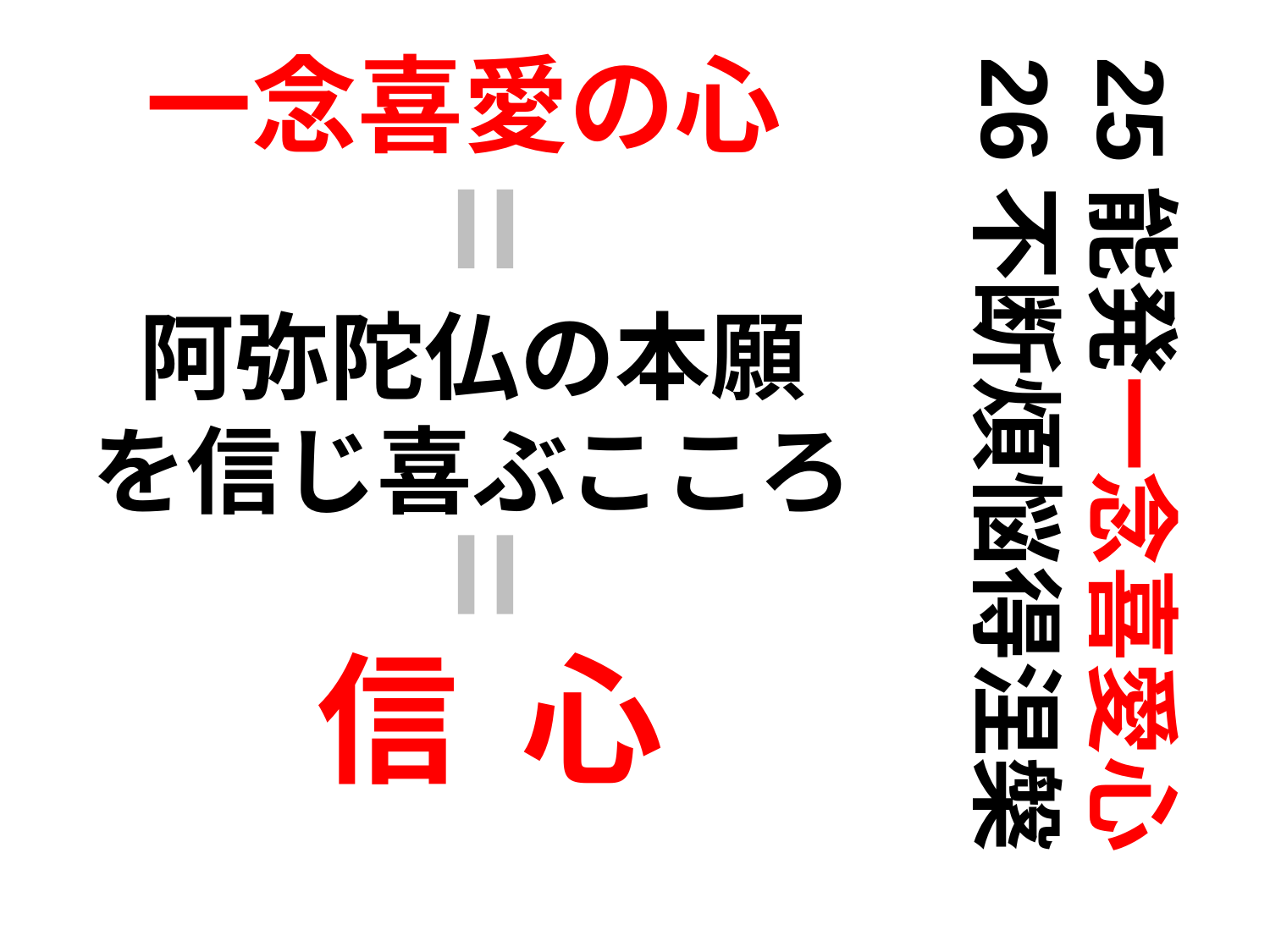

一念喜愛の心
25能発一念喜愛心
26不断煩悩得涅槃

阿弥陀仏の本願
を信じ喜ぶこころ

信  心